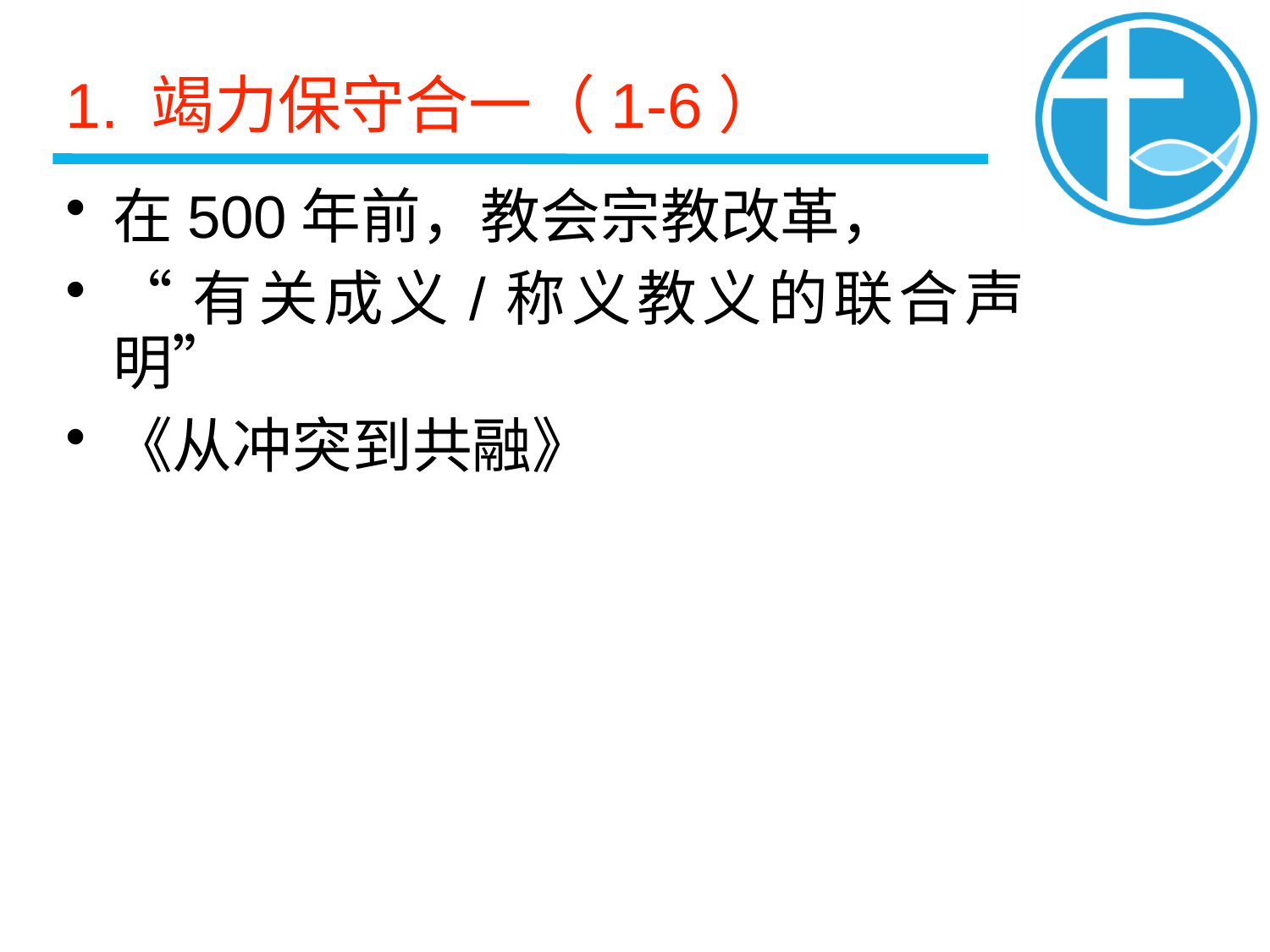

1. 竭力保守合一（1-6）
在500年前，教会宗教改革，
“有关成义/称义教义的联合声明”
《从冲突到共融》